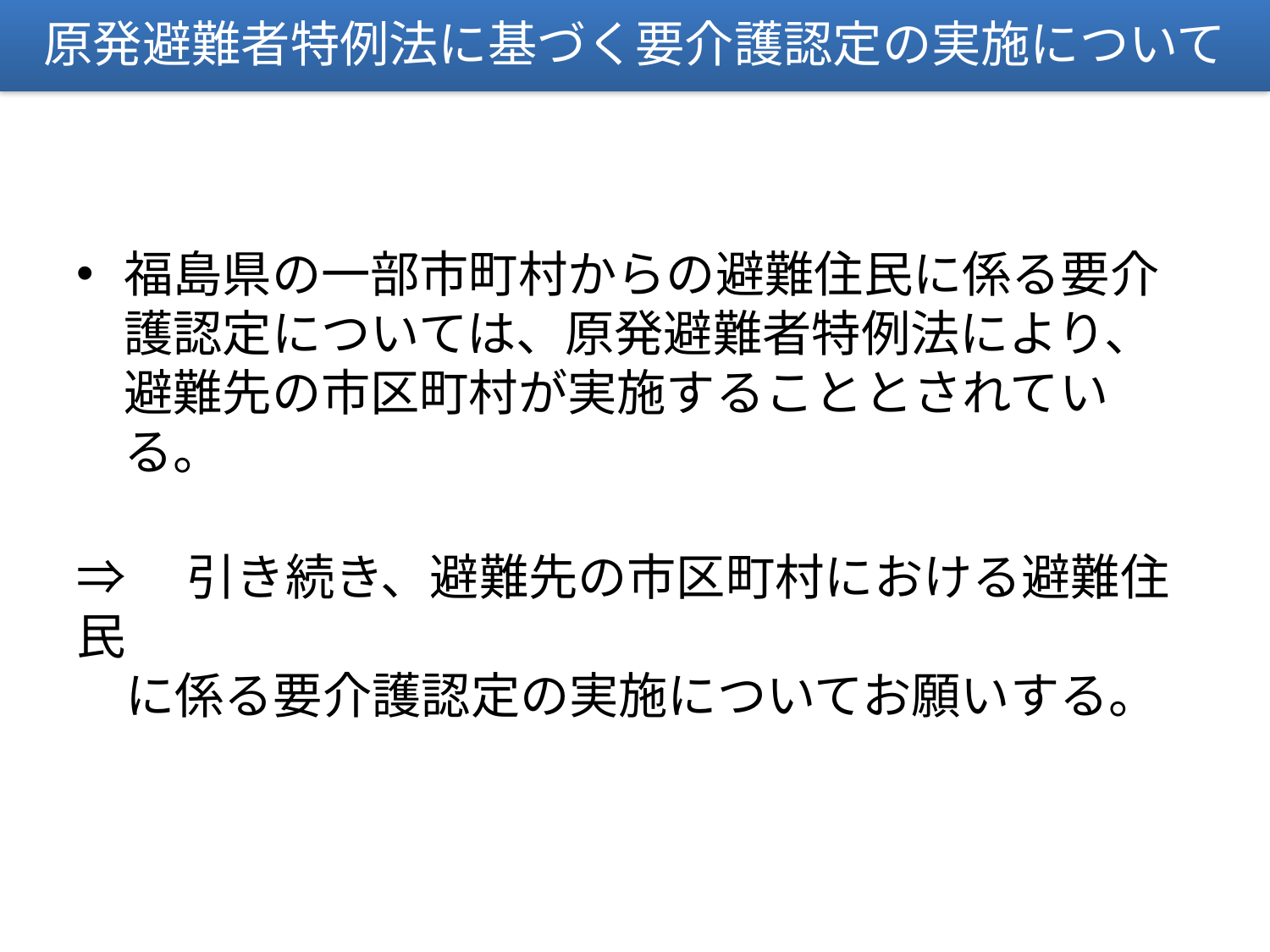

原発避難者特例法に基づく要介護認定の実施について
福島県の一部市町村からの避難住民に係る要介護認定については、原発避難者特例法により、避難先の市区町村が実施することとされている。

⇒　引き続き、避難先の市区町村における避難住民
　に係る要介護認定の実施についてお願いする。